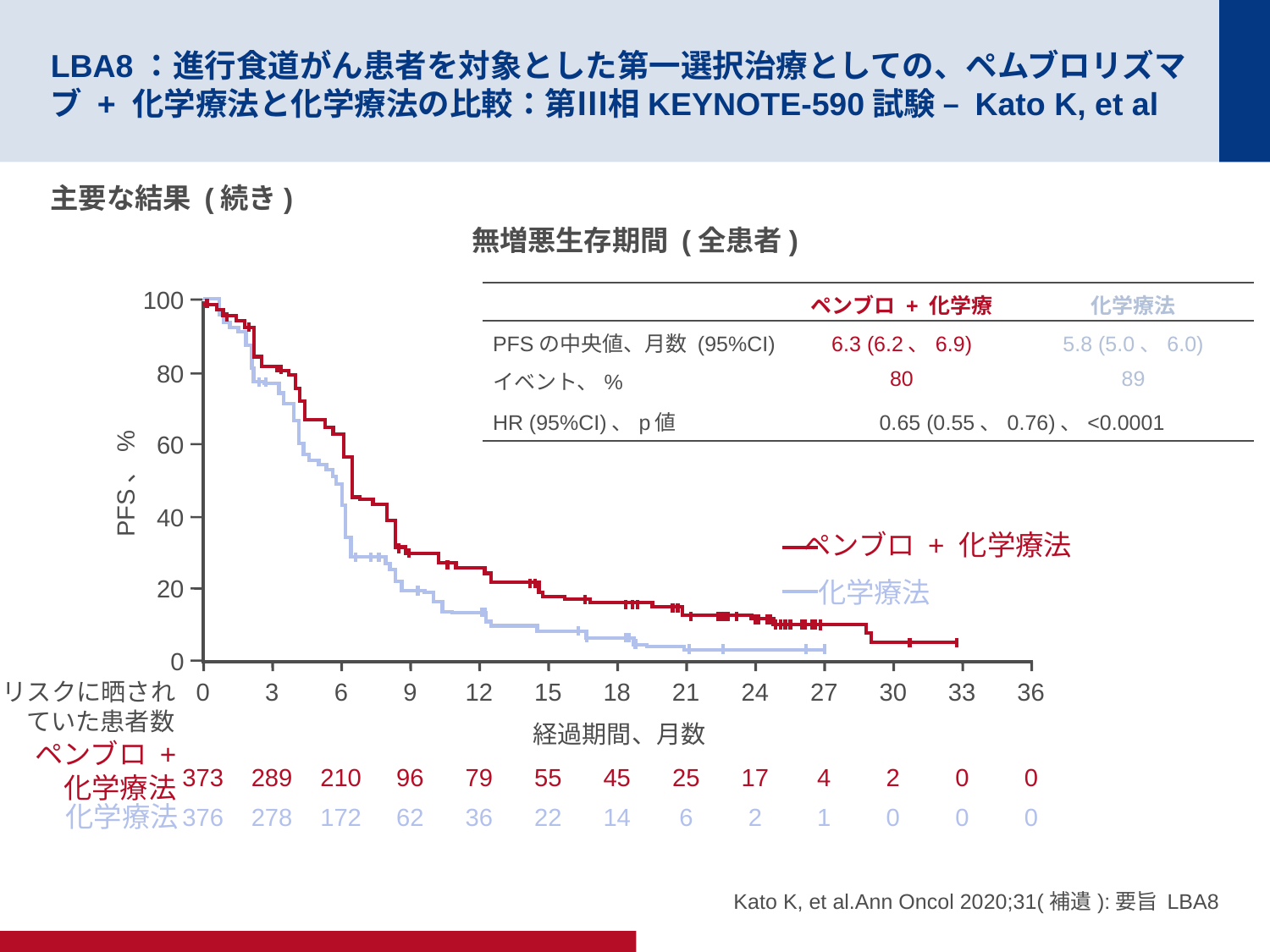

# LBA8：進行食道がん患者を対象とした第一選択治療としての、ペムブロリズマブ + 化学療法と化学療法の比較：第Ⅲ相KEYNOTE-590試験 – Kato K, et al
主要な結果 (続き)
無増悪生存期間 (全患者)
100

80

60

PFS、%
40

20

0

|  | ペンブロ + 化学療法 | 化学療法 |
| --- | --- | --- |
| PFSの中央値、月数 (95%CI) | 6.3 (6.2、6.9) | 5.8 (5.0、6.0) |
| イベント、% | 80 | 89 |
| HR (95%CI)、p値 | 0.65 (0.55、0.76)、<0.0001 |  |

ペンブロ + 化学療法
化学療法

0
3
6
9
12
15
18
21
24
27
30
33
36
リスクに晒されていた患者数
経過期間、月数
ペンブロ +
化学療法
373
289
210
96
79
55
45
25
17
4
2
0
0
化学療法
376
278
172
62
36
22
14
6
2
1
0
0
0
Kato K, et al.Ann Oncol 2020;31(補遺):要旨 LBA8